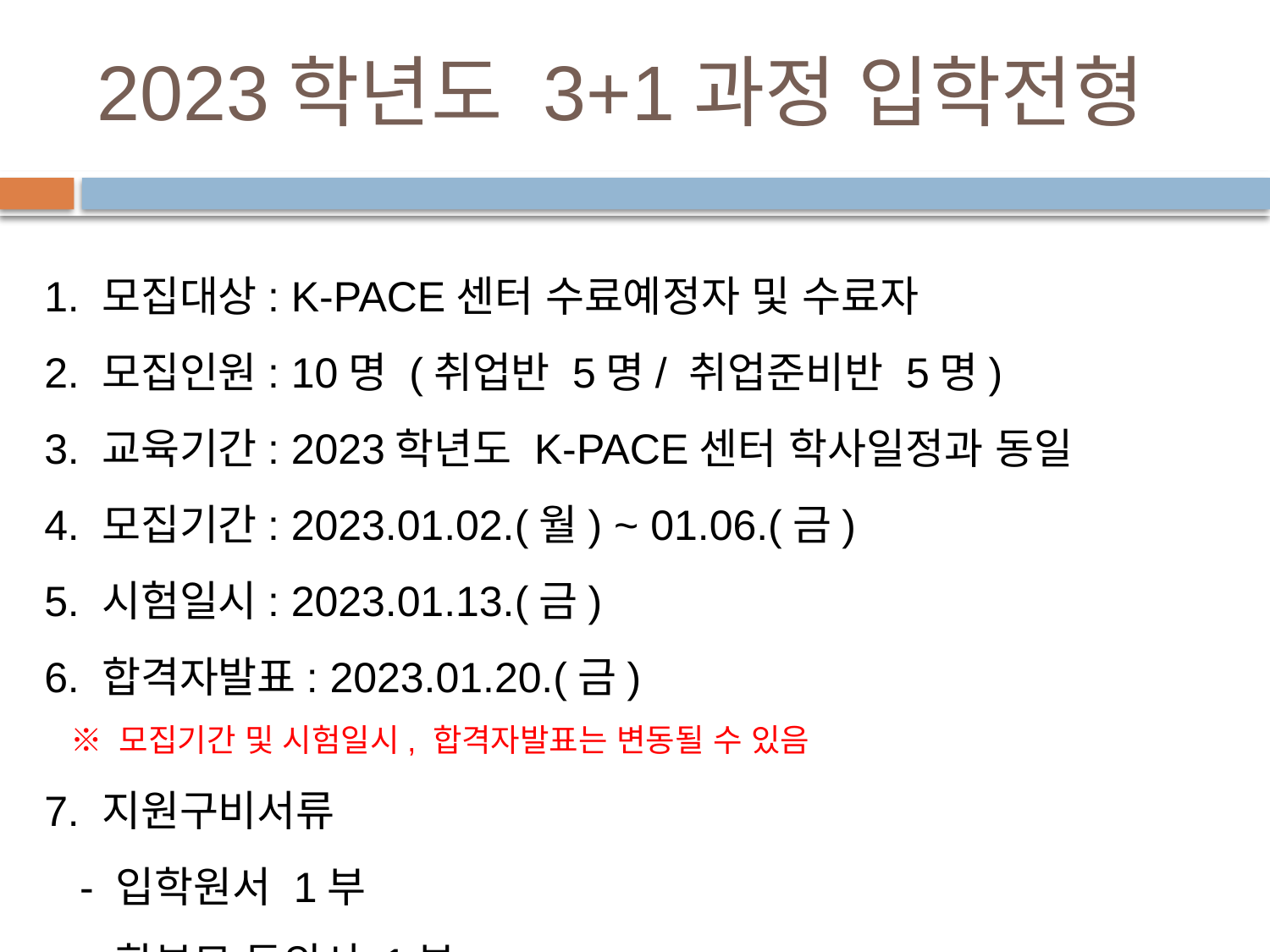

# 2023학년도 3+1과정 입학전형
1. 모집대상: K-PACE센터 수료예정자 및 수료자
2. 모집인원: 10명 (취업반 5명/ 취업준비반 5명)
3. 교육기간: 2023학년도 K-PACE센터 학사일정과 동일
4. 모집기간: 2023.01.02.(월) ~ 01.06.(금)
5. 시험일시: 2023.01.13.(금)
6. 합격자발표: 2023.01.20.(금)
   ※ 모집기간 및 시험일시, 합격자발표는 변동될 수 있음
7. 지원구비서류
   - 입학원서 1부
   - 학부모 동의서 1부